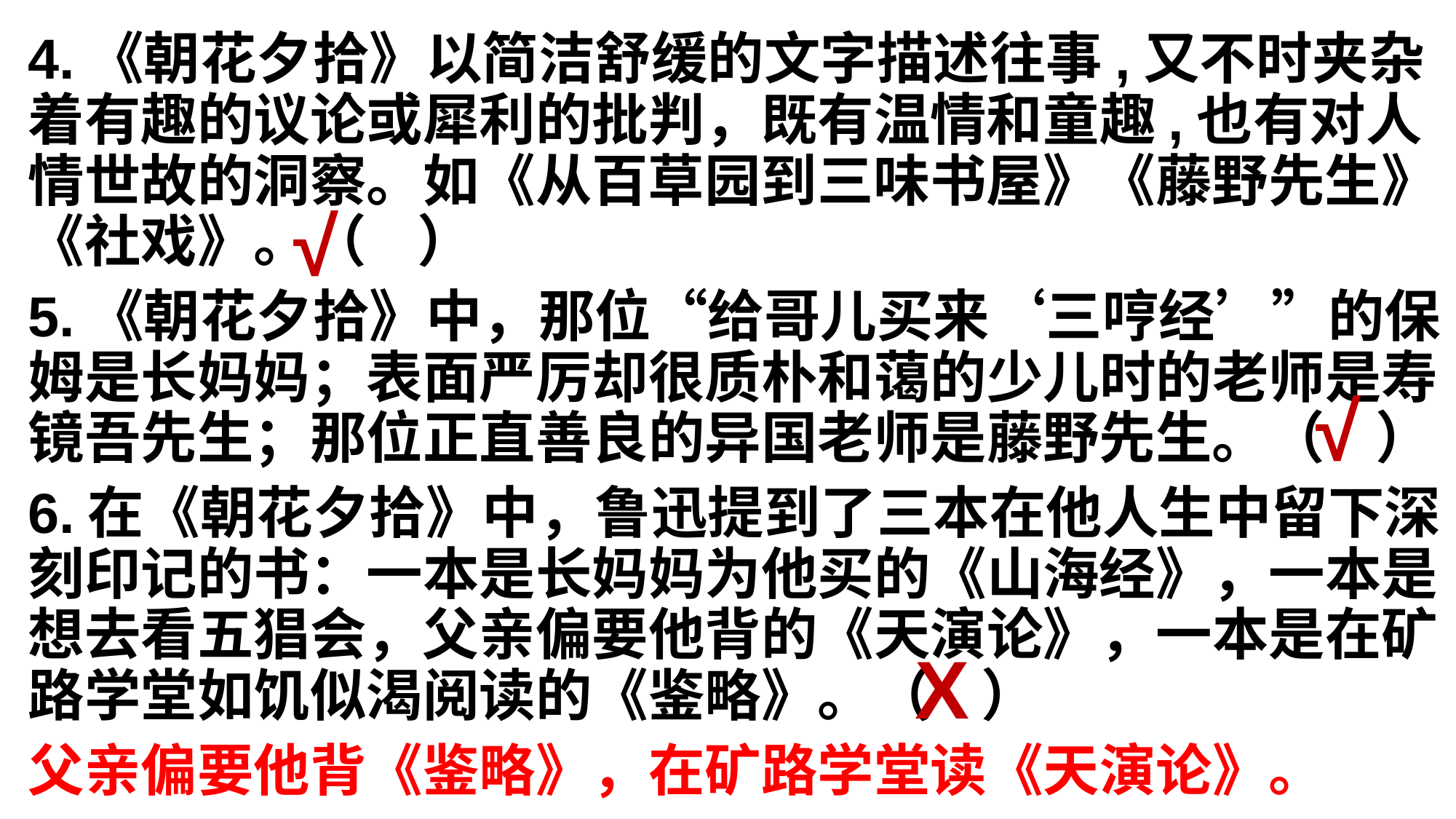

4.《朝花夕拾》以简洁舒缓的文字描述往事,又不时夹杂着有趣的议论或犀利的批判，既有温情和童趣,也有对人情世故的洞察。如《从百草园到三味书屋》《藤野先生》《社戏》。（    ）
5.《朝花夕拾》中，那位“给哥儿买来‘三哼经’”的保姆是长妈妈；表面严厉却很质朴和蔼的少儿时的老师是寿镜吾先生；那位正直善良的异国老师是藤野先生。（    ）
6.在《朝花夕拾》中，鲁迅提到了三本在他人生中留下深刻印记的书：一本是长妈妈为他买的《山海经》，一本是想去看五猖会，父亲偏要他背的《天演论》，一本是在矿路学堂如饥似渴阅读的《鉴略》。（    ）
父亲偏要他背《鉴略》，在矿路学堂读《天演论》。

√
√
X